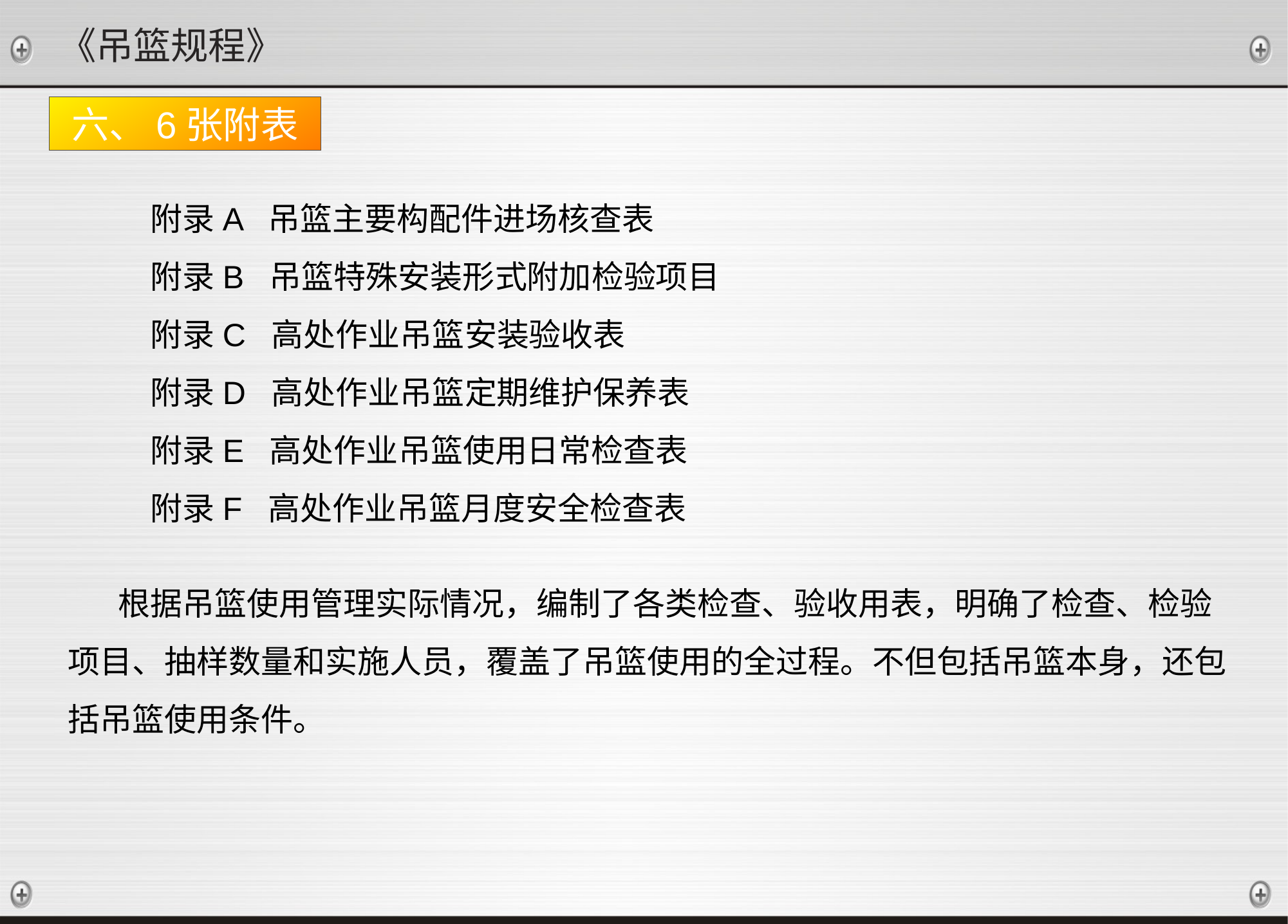

《吊篮规程》
六、6张附表
       附录A  吊篮主要构配件进场核查表
       附录B  吊篮特殊安装形式附加检验项目
       附录C  高处作业吊篮安装验收表
       附录D  高处作业吊篮定期维护保养表
       附录E  高处作业吊篮使用日常检查表
       附录F  高处作业吊篮月度安全检查表
      根据吊篮使用管理实际情况，编制了各类检查、验收用表，明确了检查、检验项目、抽样数量和实施人员，覆盖了吊篮使用的全过程。不但包括吊篮本身，还包括吊篮使用条件。